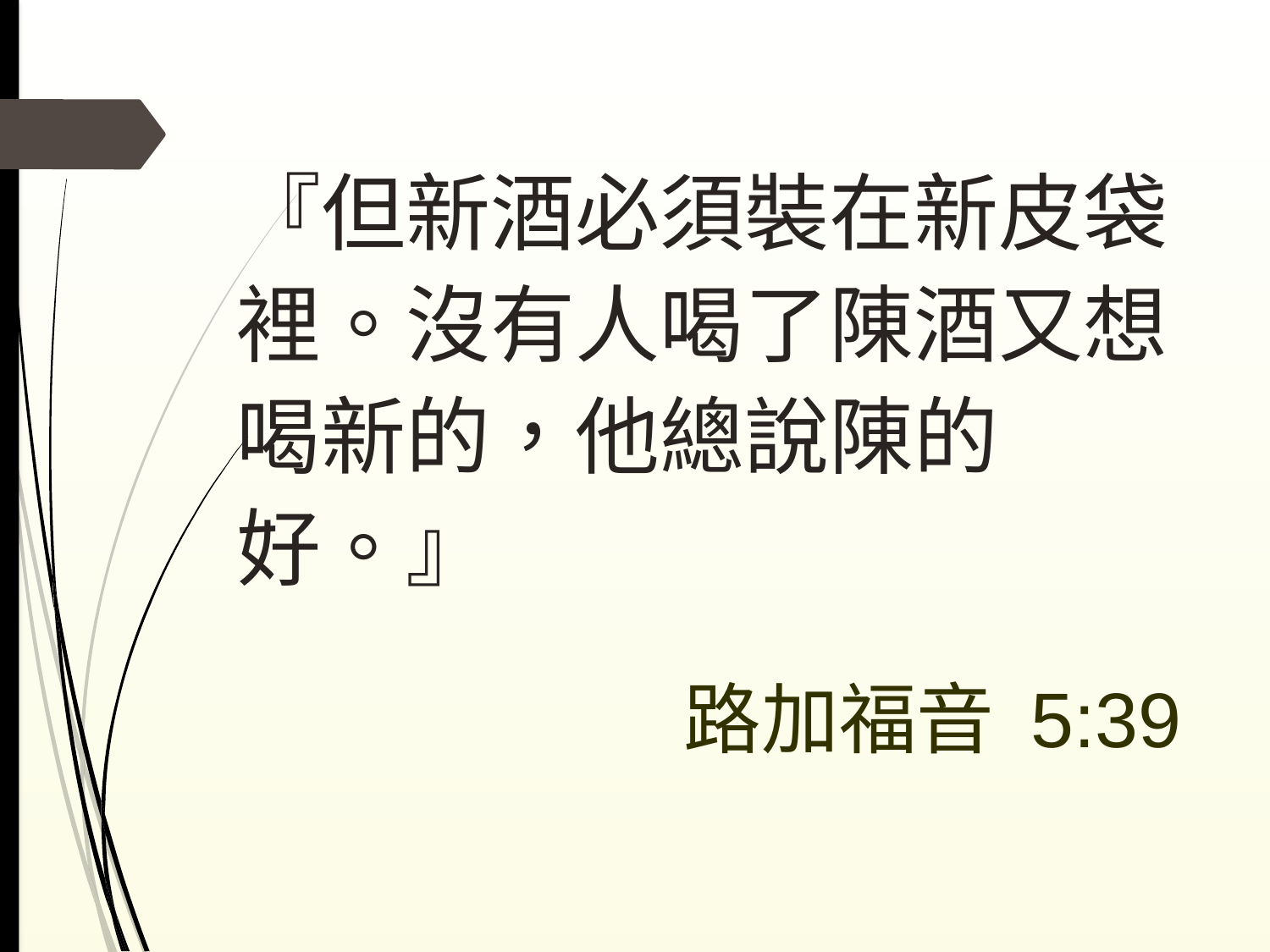

『但新酒必須裝在新皮袋裡。沒有人喝了陳酒又想喝新的，他總說陳的好。』
# 路加福音 5:39